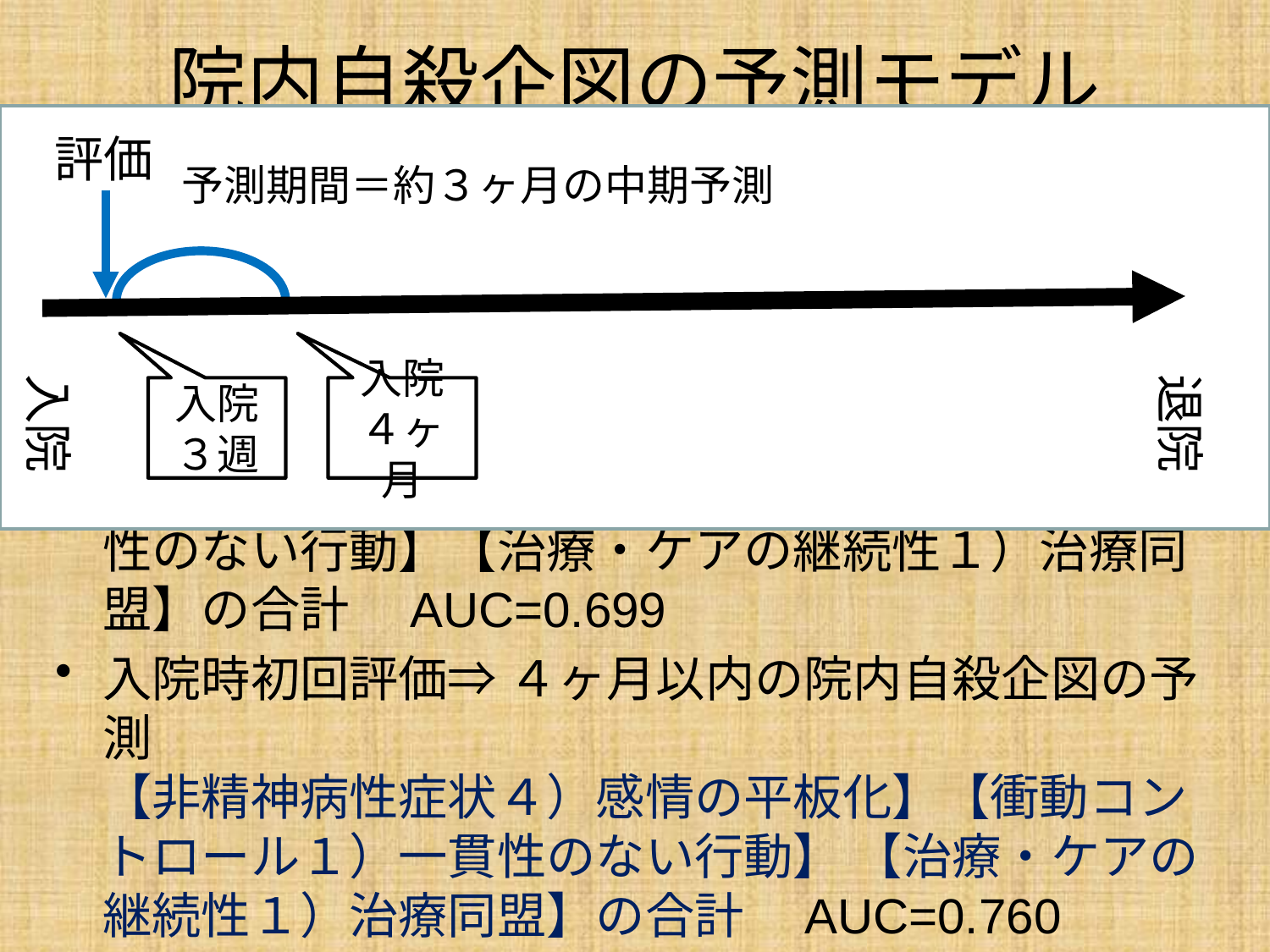

# 院内自殺企図の予測モデル

評価
入院初期に院内自殺企図が多い
入院時初回評価⇒院内自殺企図の予測
【非精神病性症状】【内省・洞察】【衝動コントロール】
　【非精神病性症状３）怒り】【非精神病性症状４）感情の平板化】【衝動コントロール１）一貫性のない行動】【治療・ケアの継続性１）治療同盟】の合計　AUC=0.699
入院時初回評価⇒ ４ヶ月以内の院内自殺企図の予測
【非精神病性症状４）感情の平板化】【衝動コントロール１）一貫性のない行動】 【治療・ケアの継続性１）治療同盟】の合計　AUC=0.760
予測期間＝約３ヶ月の中期予測

入院
退院
入院３週
入院４ヶ月